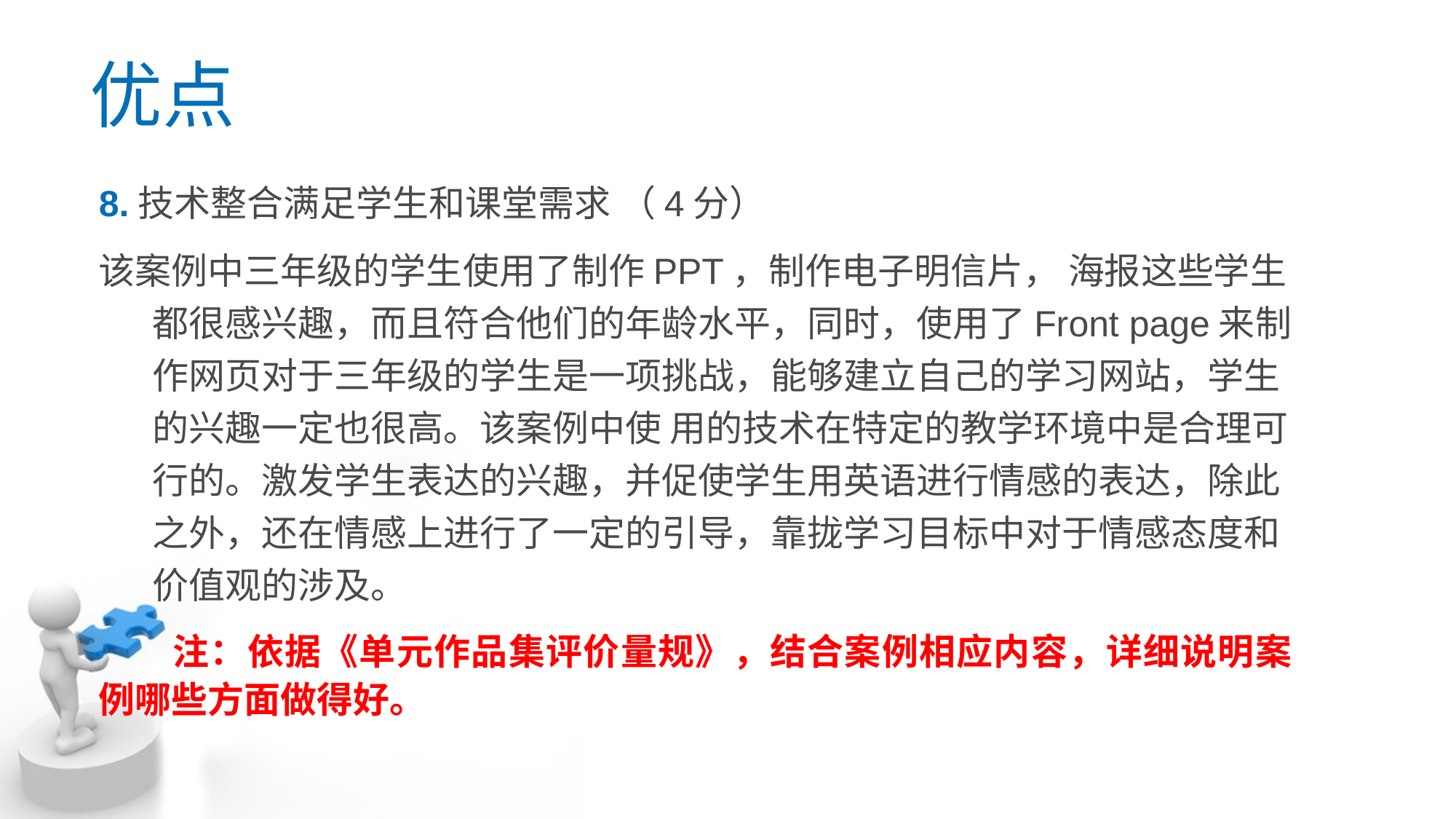

优点
8.技术整合满足学生和课堂需求 （4分）
该案例中三年级的学生使用了制作PPT，制作电子明信片， 海报这些学生都很感兴趣，而且符合他们的年龄水平，同时，使用了Front page来制作网页对于三年级的学生是一项挑战，能够建立自己的学习网站，学生的兴趣一定也很高。该案例中使 用的技术在特定的教学环境中是合理可行的。激发学生表达的兴趣，并促使学生用英语进行情感的表达，除此之外，还在情感上进行了一定的引导，靠拢学习目标中对于情感态度和价值观的涉及。
       注：依据《单元作品集评价量规》，结合案例相应内容，详细说明案例哪些方面做得好。